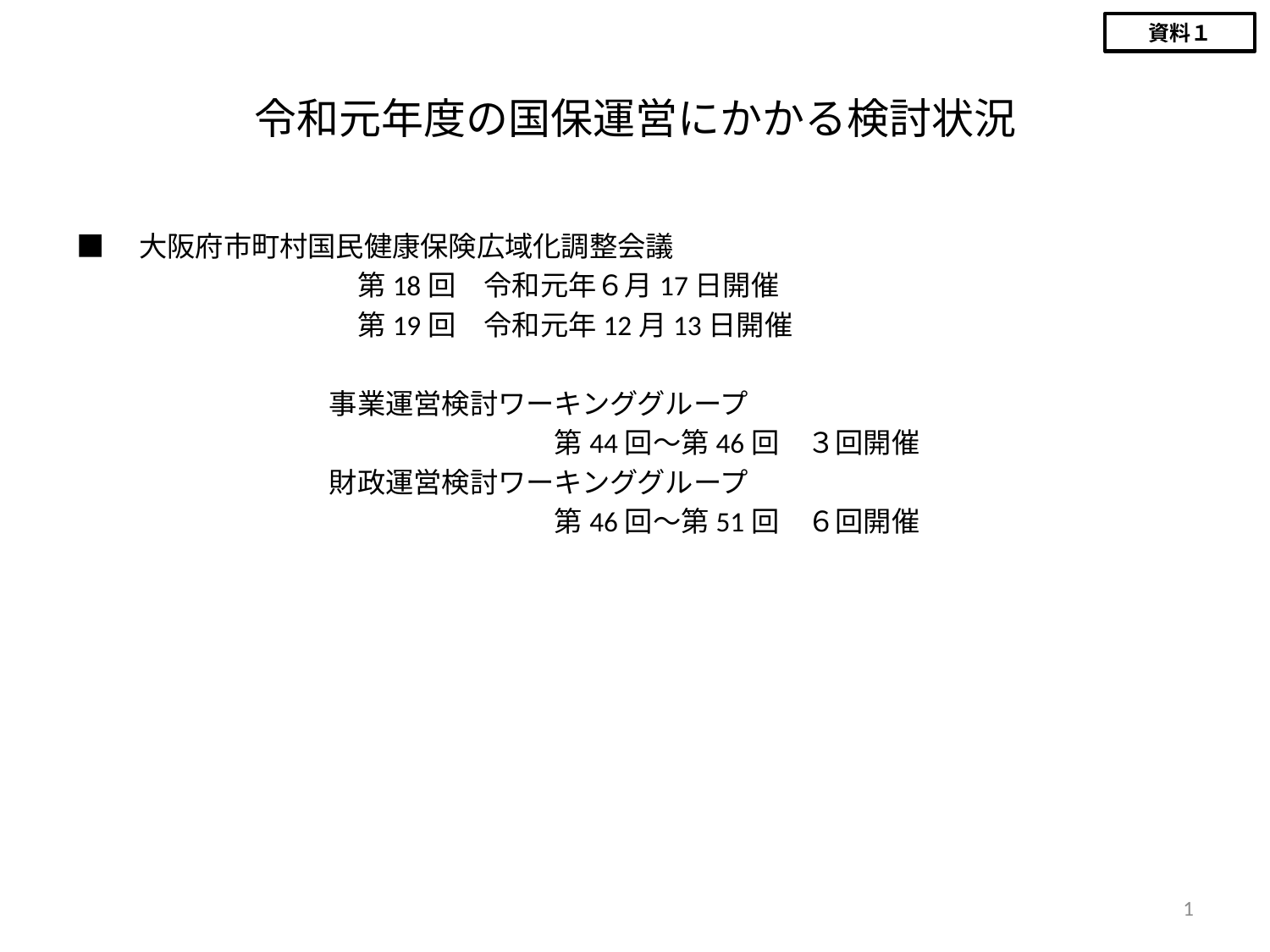

資料１
# 令和元年度の国保運営にかかる検討状況
■　大阪府市町村国民健康保険広域化調整会議
　　　　　　　　　　第18回　令和元年６月17日開催
　　　　　　　　　　第19回　令和元年12月13日開催

　　　　　　　　　事業運営検討ワーキンググループ
　　　　　　　　　　　　　　　　　第44回～第46回　３回開催
　　　　　　　　　財政運営検討ワーキンググループ
　　　　　　　　　　　　　　　　　第46回～第51回　６回開催
1